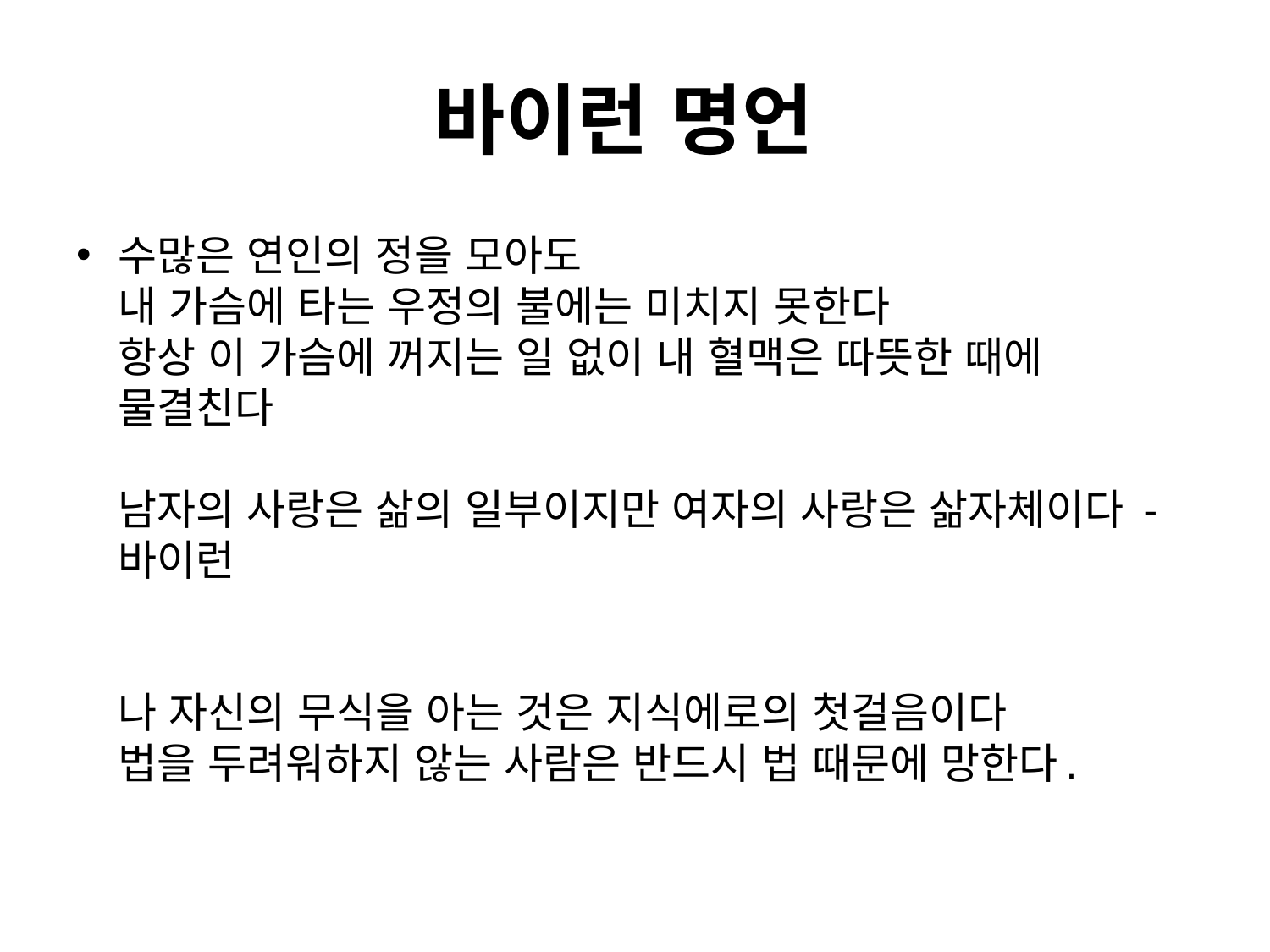

# 바이런 명언
수많은 연인의 정을 모아도
내 가슴에 타는 우정의 불에는 미치지 못한다
항상 이 가슴에 꺼지는 일 없이 내 혈맥은 따뜻한 때에 물결친다
남자의 사랑은 삶의 일부이지만 여자의 사랑은 삶자체이다 - 바이런
나 자신의 무식을 아는 것은 지식에로의 첫걸음이다
법을 두려워하지 않는 사람은 반드시 법 때문에 망한다.